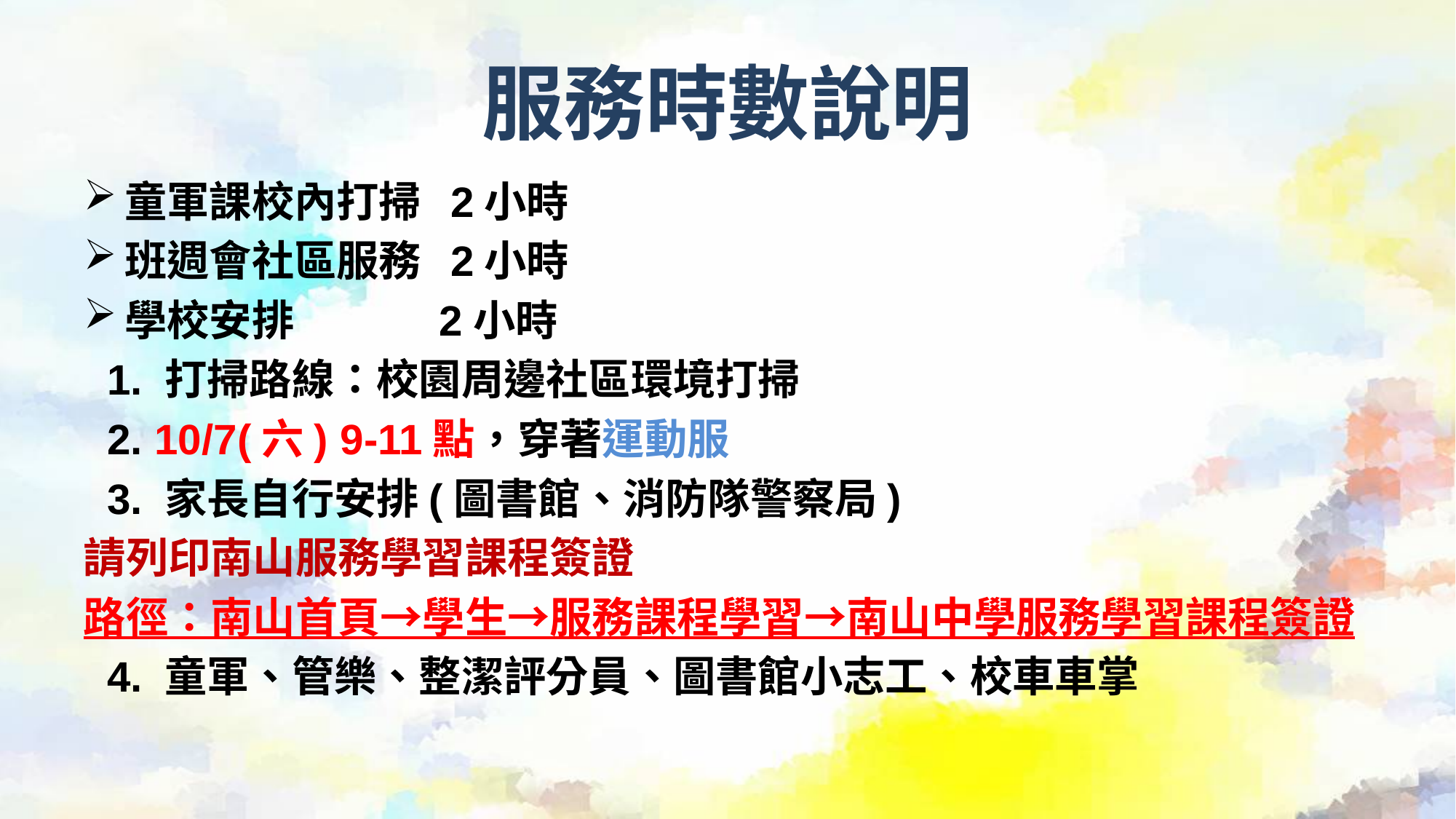

# 服務時數說明
童軍課校內打掃  2小時
班週會社區服務  2小時
學校安排              2小時
  1. 打掃路線：校園周邊社區環境打掃
  2. 10/7(六) 9-11點，穿著運動服
  3. 家長自行安排(圖書館、消防隊警察局)
請列印南山服務學習課程簽證
路徑：南山首頁→學生→服務課程學習→南山中學服務學習課程簽證
  4. 童軍、管樂、整潔評分員、圖書館小志工、校車車掌